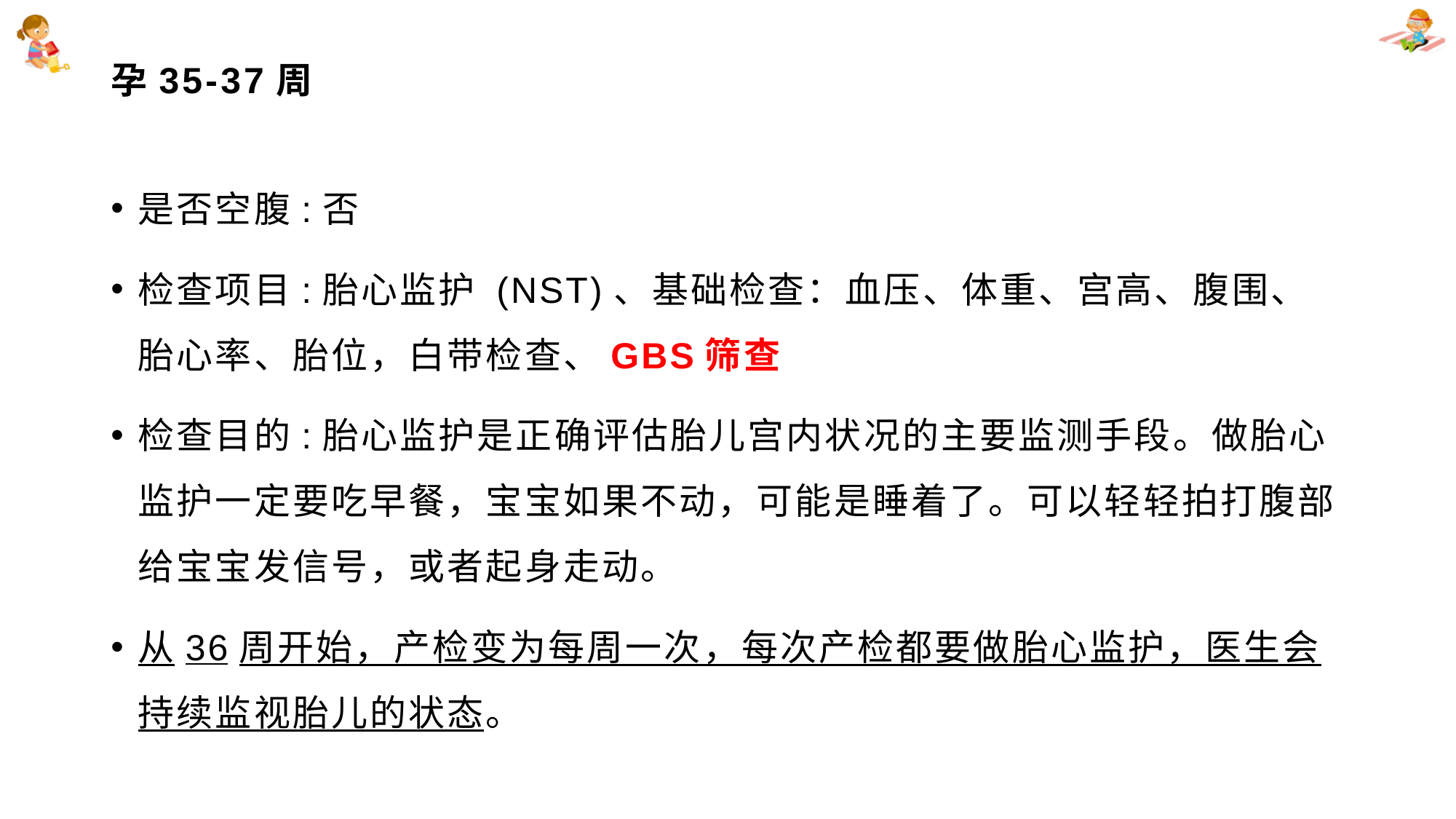

# 孕35-37周
是否空腹:否
检查项目:胎心监护 (NST)、基础检查：血压、体重、宫高、腹围、胎心率、胎位，白带检查、GBS筛查
检查目的:胎心监护是正确评估胎儿宫内状况的主要监测手段。做胎心监护一定要吃早餐，宝宝如果不动，可能是睡着了。可以轻轻拍打腹部给宝宝发信号，或者起身走动。
从36周开始，产检变为每周一次，每次产检都要做胎心监护，医生会持续监视胎儿的状态。